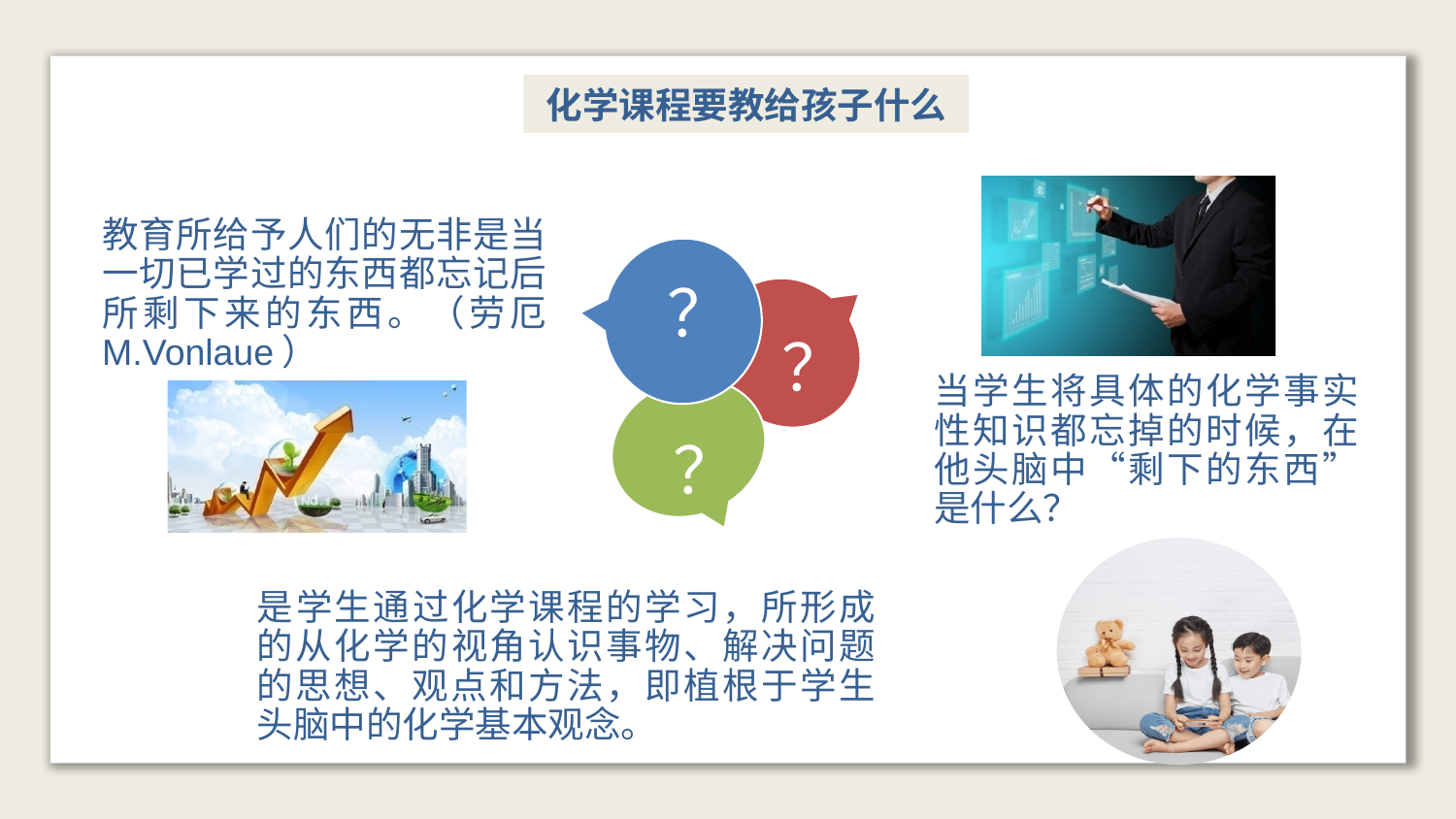

化学课程要教给孩子什么

教育所给予人们的无非是当一切已学过的东西都忘记后所剩下来的东西。（劳厄 M.Vonlaue）

？
？
当学生将具体的化学事实性知识都忘掉的时候，在他头脑中“剩下的东西”是什么？

？

是学生通过化学课程的学习，所形成的从化学的视角认识事物、解决问题的思想、观点和方法，即植根于学生头脑中的化学基本观念。